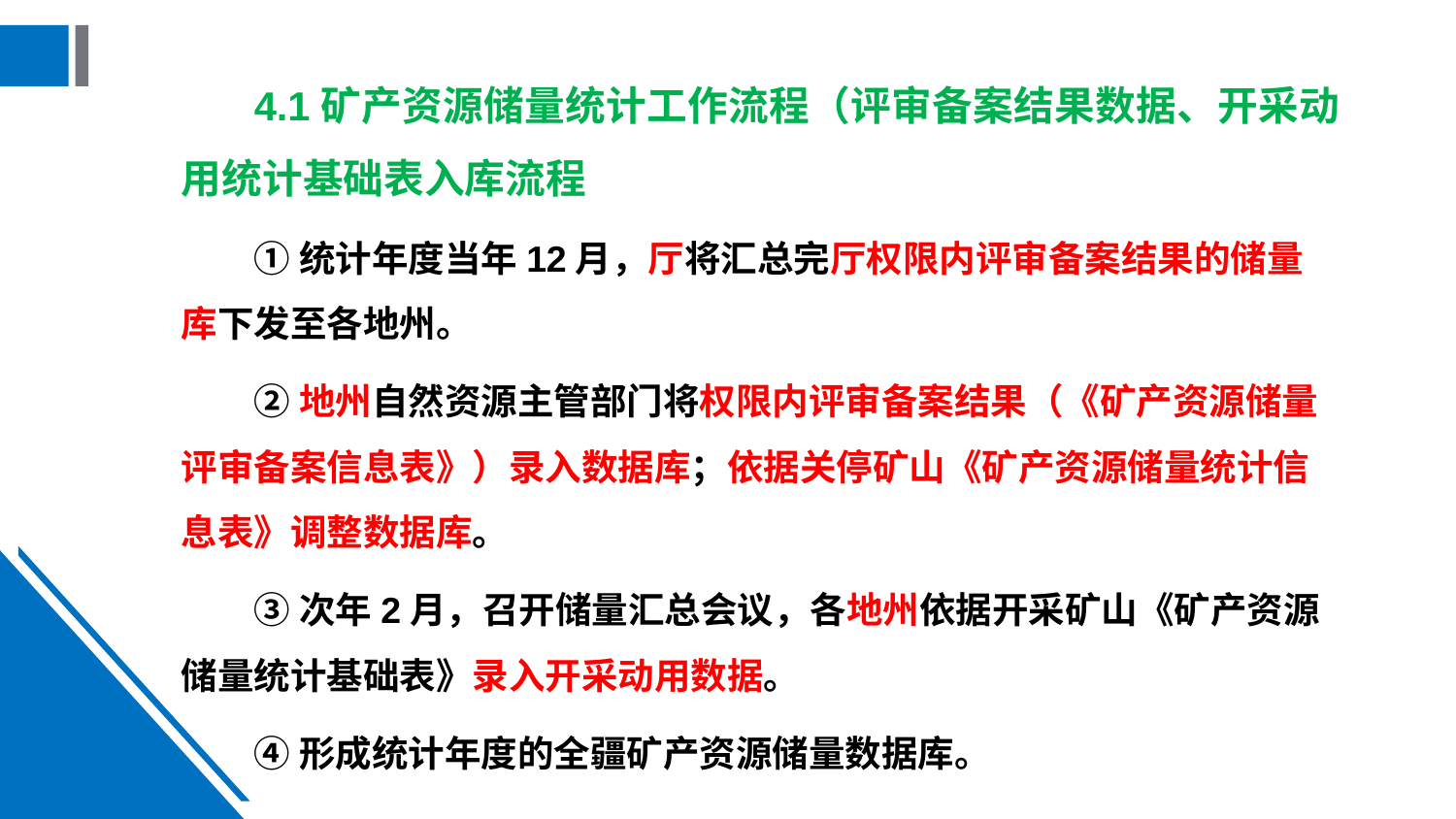

4.1矿产资源储量统计工作流程（评审备案结果数据、开采动用统计基础表入库流程
①统计年度当年12月，厅将汇总完厅权限内评审备案结果的储量库下发至各地州。
②地州自然资源主管部门将权限内评审备案结果（《矿产资源储量评审备案信息表》）录入数据库；依据关停矿山《矿产资源储量统计信息表》调整数据库。
③次年2月，召开储量汇总会议，各地州依据开采矿山《矿产资源储量统计基础表》录入开采动用数据。
④形成统计年度的全疆矿产资源储量数据库。
43